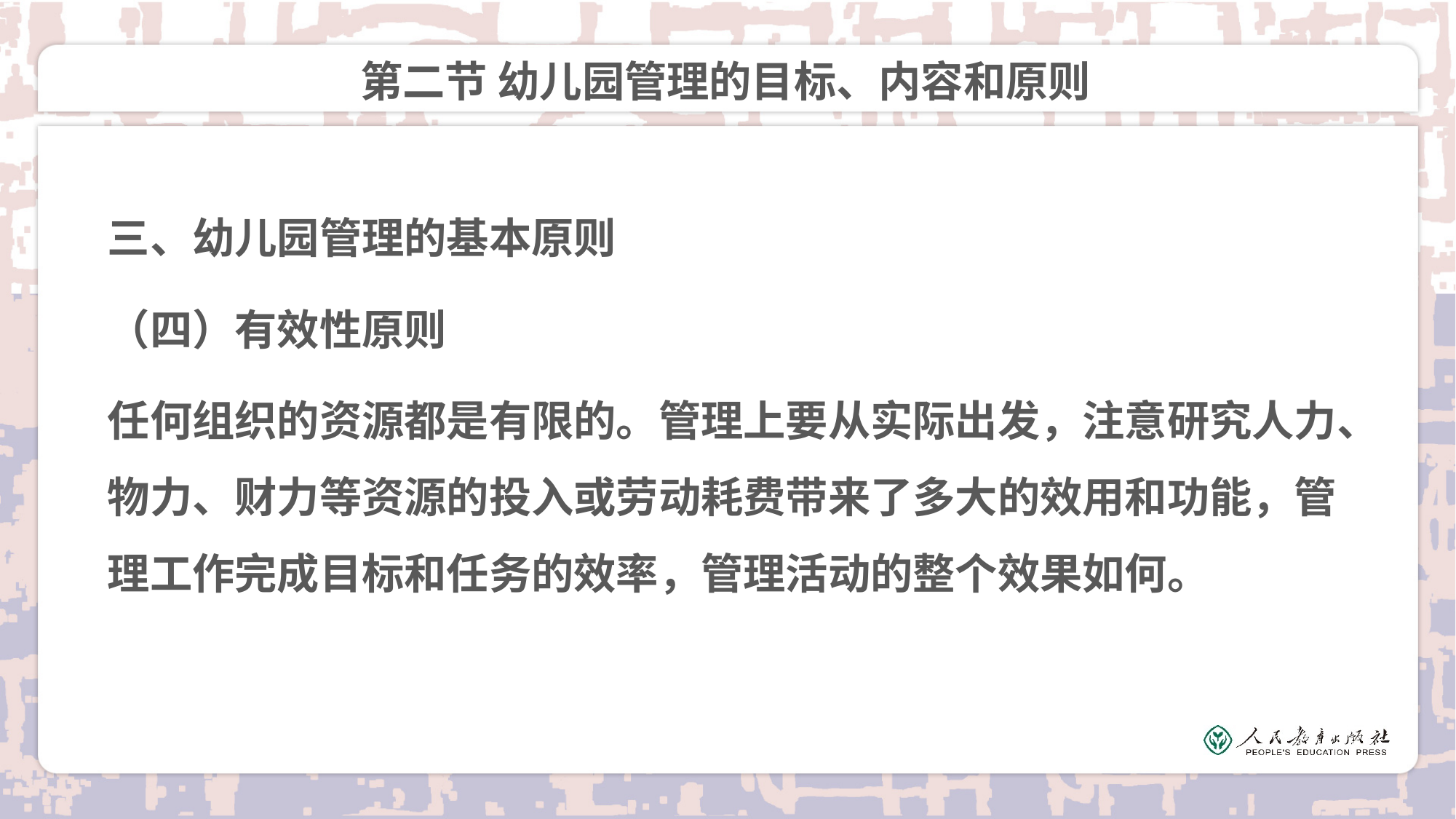

# 第二节 幼儿园管理的目标、内容和原则
三、幼儿园管理的基本原则
（四）有效性原则
任何组织的资源都是有限的。管理上要从实际出发，注意研究人力、物力、财力等资源的投入或劳动耗费带来了多大的效用和功能，管理工作完成目标和任务的效率，管理活动的整个效果如何。